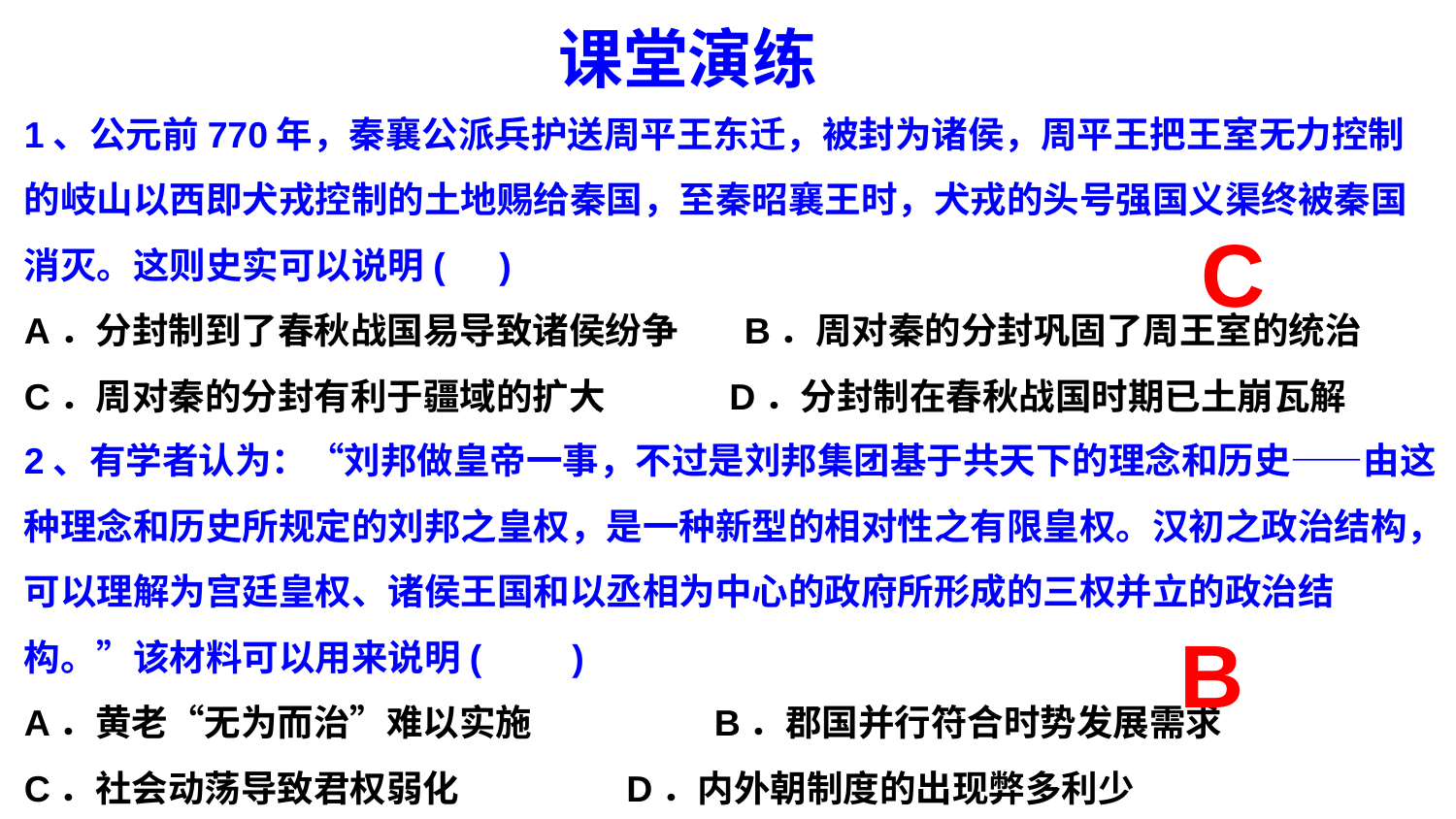

课堂演练
1、公元前770年，秦襄公派兵护送周平王东迁，被封为诸侯，周平王把王室无力控制的岐山以西即犬戎控制的土地赐给秦国，至秦昭襄王时，犬戎的头号强国义渠终被秦国消灭。这则史实可以说明(　)
A．分封制到了春秋战国易导致诸侯纷争       B．周对秦的分封巩固了周王室的统治
C．周对秦的分封有利于疆域的扩大              D．分封制在春秋战国时期已土崩瓦解
C
2、有学者认为：“刘邦做皇帝一事，不过是刘邦集团基于共天下的理念和历史——由这种理念和历史所规定的刘邦之皇权，是一种新型的相对性之有限皇权。汉初之政治结构，可以理解为宫廷皇权、诸侯王国和以丞相为中心的政府所形成的三权并立的政治结构。”该材料可以用来说明(　　)
A．黄老“无为而治”难以实施	            B．郡国并行符合时势发展需求
C．社会动荡导致君权弱化	                   D．内外朝制度的出现弊多利少
B